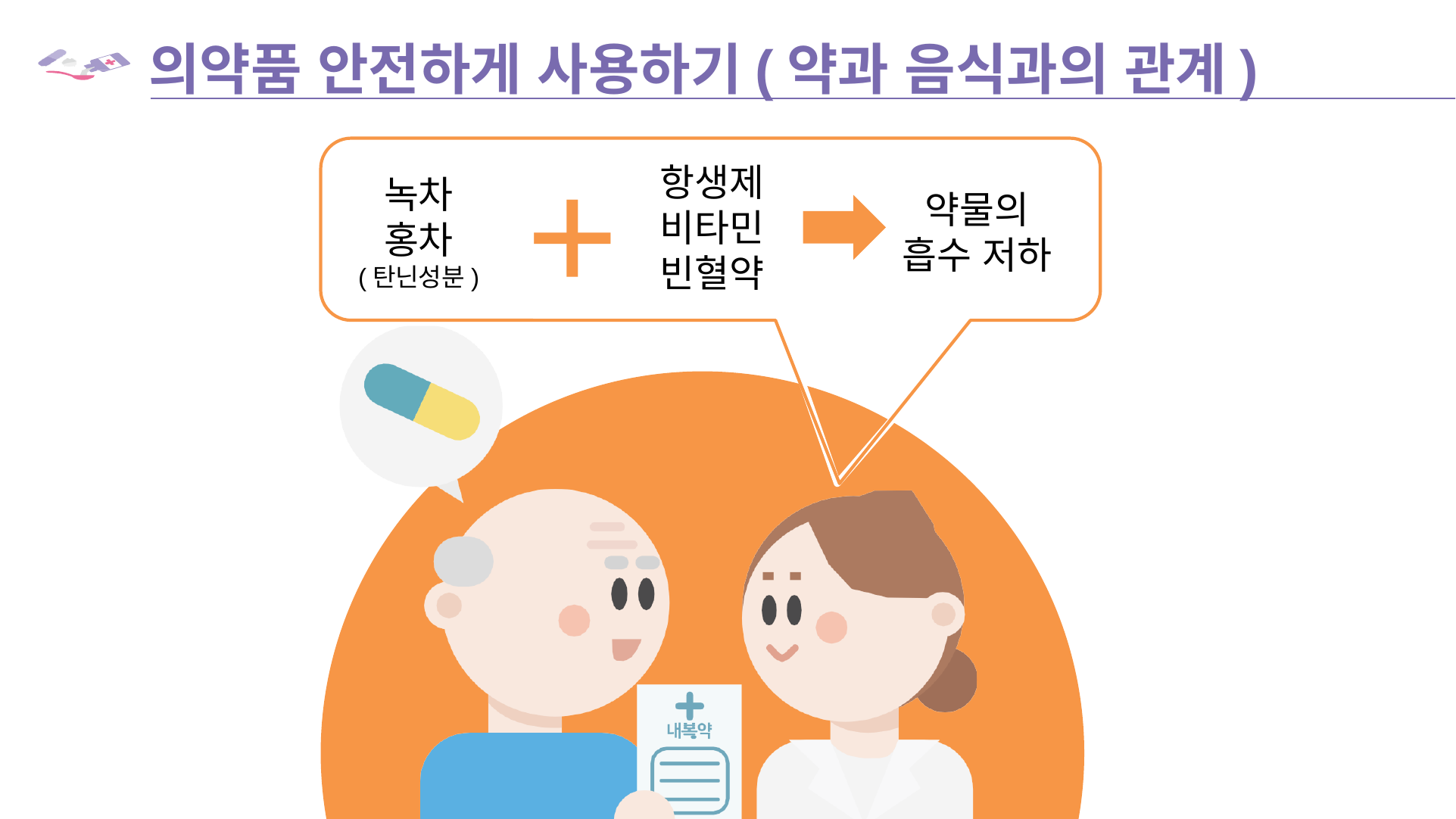

# 의약품 안전하게 사용하기(약과 음식과의 관계)

+

항생제
비타민
빈혈약
녹차
홍차
(탄닌성분)
약물의
흡수 저하